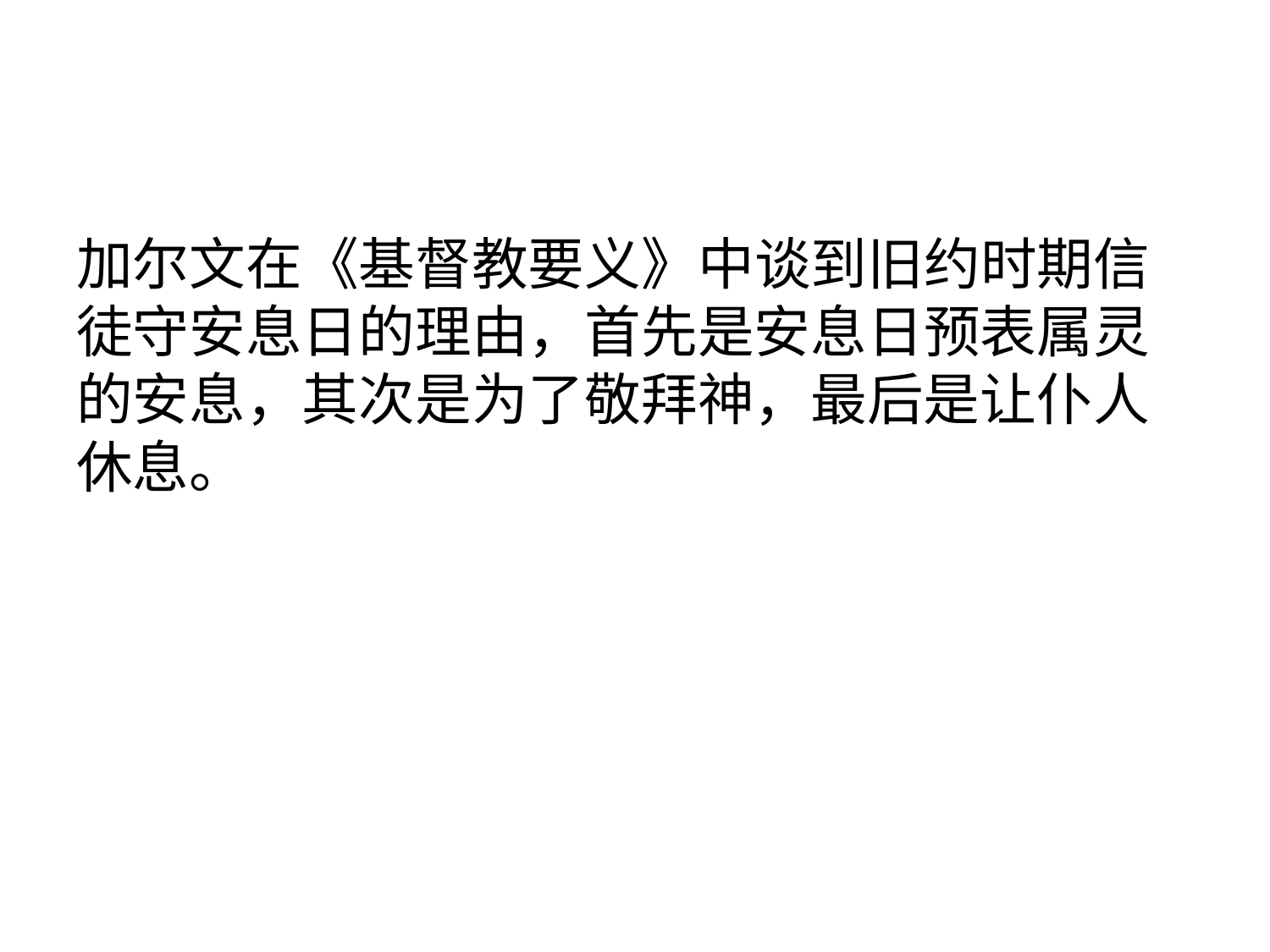

#
加尔文在《基督教要义》中谈到旧约时期信徒守安息日的理由，首先是安息日预表属灵的安息，其次是为了敬拜神，最后是让仆人休息。